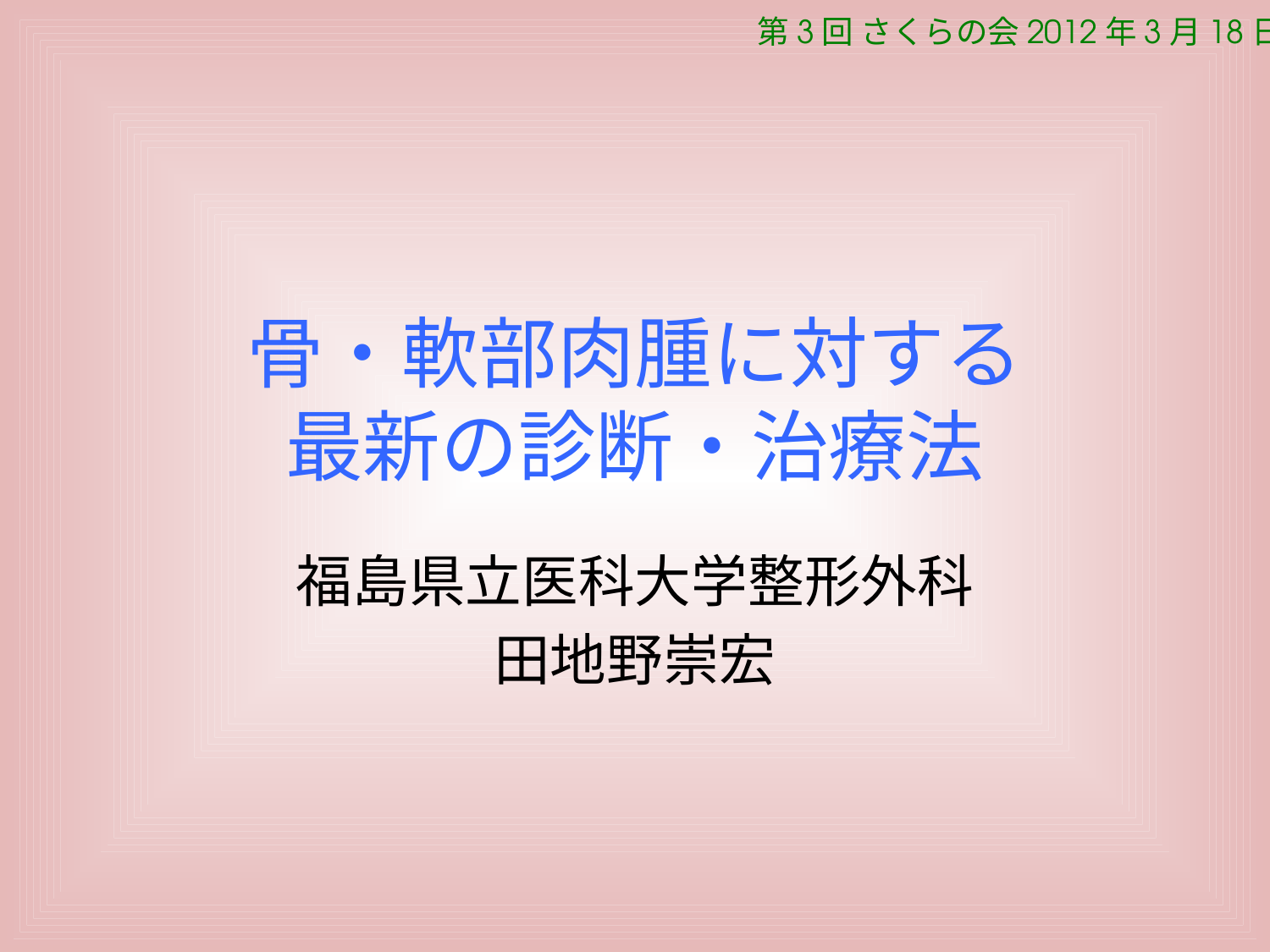

第3回 さくらの会2012年3月18日
# 骨・軟部肉腫に対する 最新の診断・治療法
福島県立医科大学整形外科
田地野崇宏